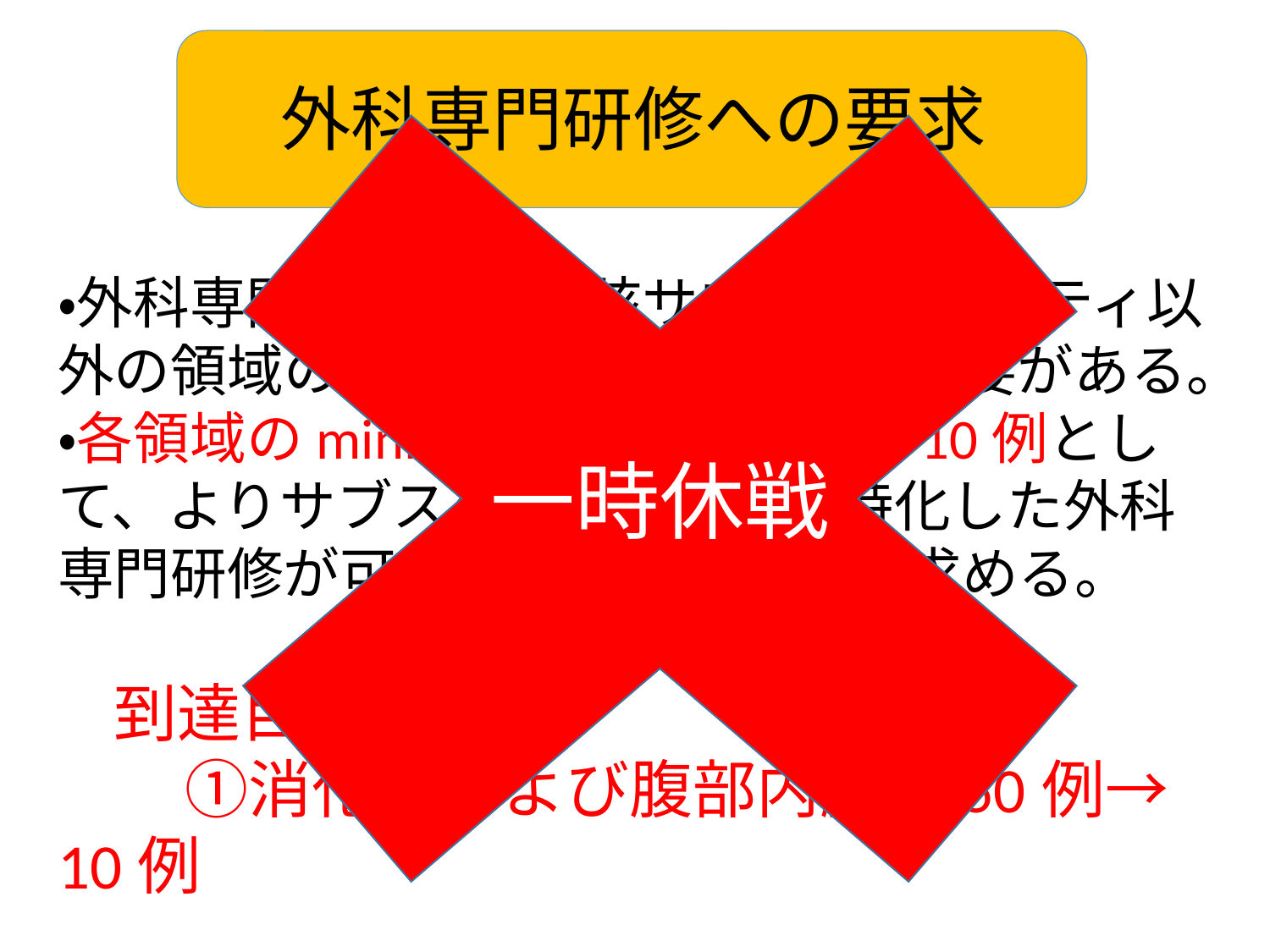

一時休戦

外科専門研修への要求
・外科専門研修中、当該サブスぺシャルティ以外の領域の研修を1年で完了する必要がある。
・各領域のminimum requirementを10例として、よりサブスペシャルティに特化した外科専門研修が可能な制度への変更を求める。

　到達目標3
　　①消化器および腹部内臓　50例→10例